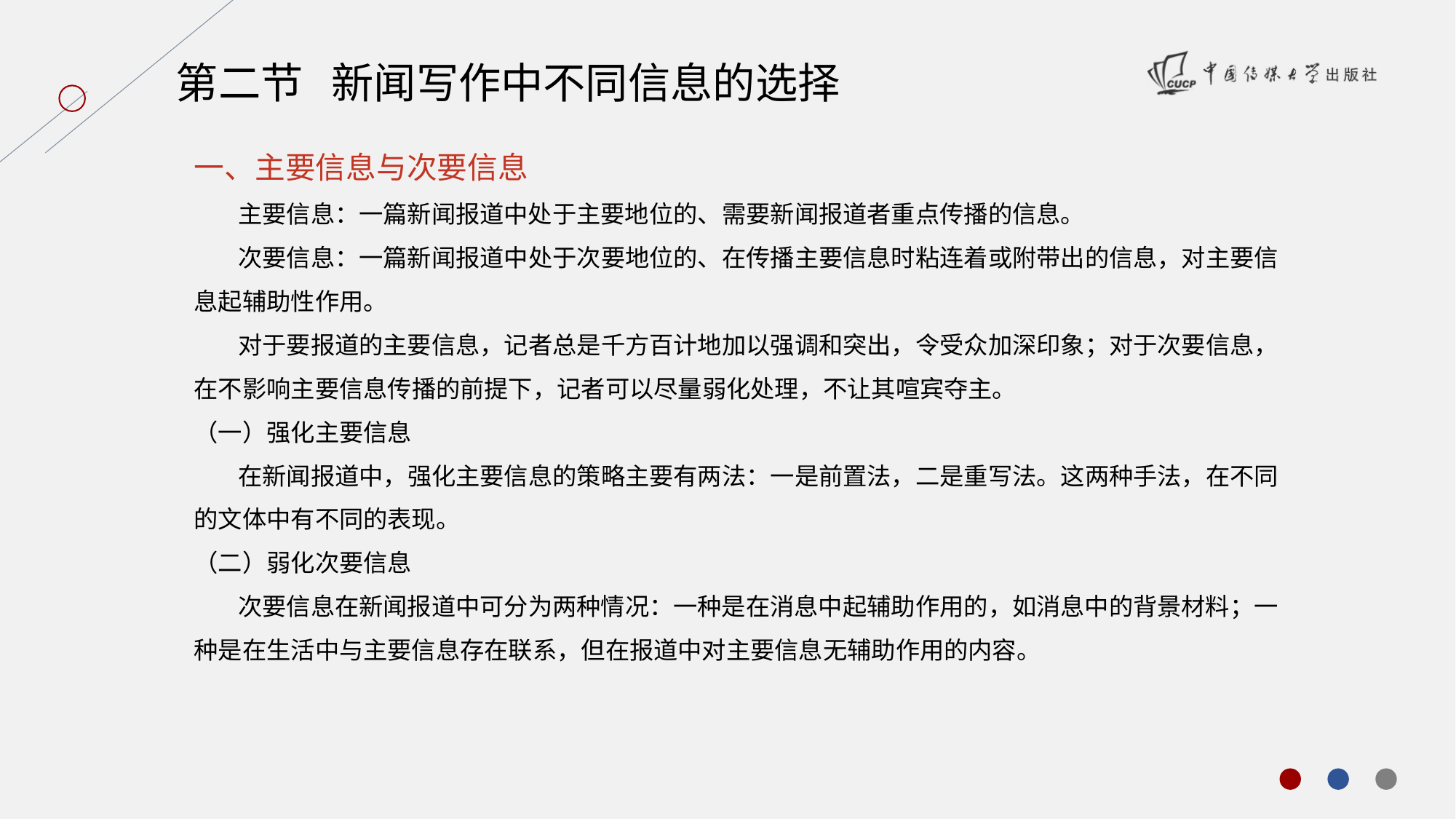

第二节   新闻写作中不同信息的选择

一、主要信息与次要信息
       主要信息：一篇新闻报道中处于主要地位的、需要新闻报道者重点传播的信息。
       次要信息：一篇新闻报道中处于次要地位的、在传播主要信息时粘连着或附带出的信息，对主要信息起辅助性作用。
       对于要报道的主要信息，记者总是千方百计地加以强调和突出，令受众加深印象；对于次要信息，在不影响主要信息传播的前提下，记者可以尽量弱化处理，不让其喧宾夺主。
（一）强化主要信息
       在新闻报道中，强化主要信息的策略主要有两法：一是前置法，二是重写法。这两种手法，在不同的文体中有不同的表现。
（二）弱化次要信息
       次要信息在新闻报道中可分为两种情况：一种是在消息中起辅助作用的，如消息中的背景材料；一种是在生活中与主要信息存在联系，但在报道中对主要信息无辅助作用的内容。